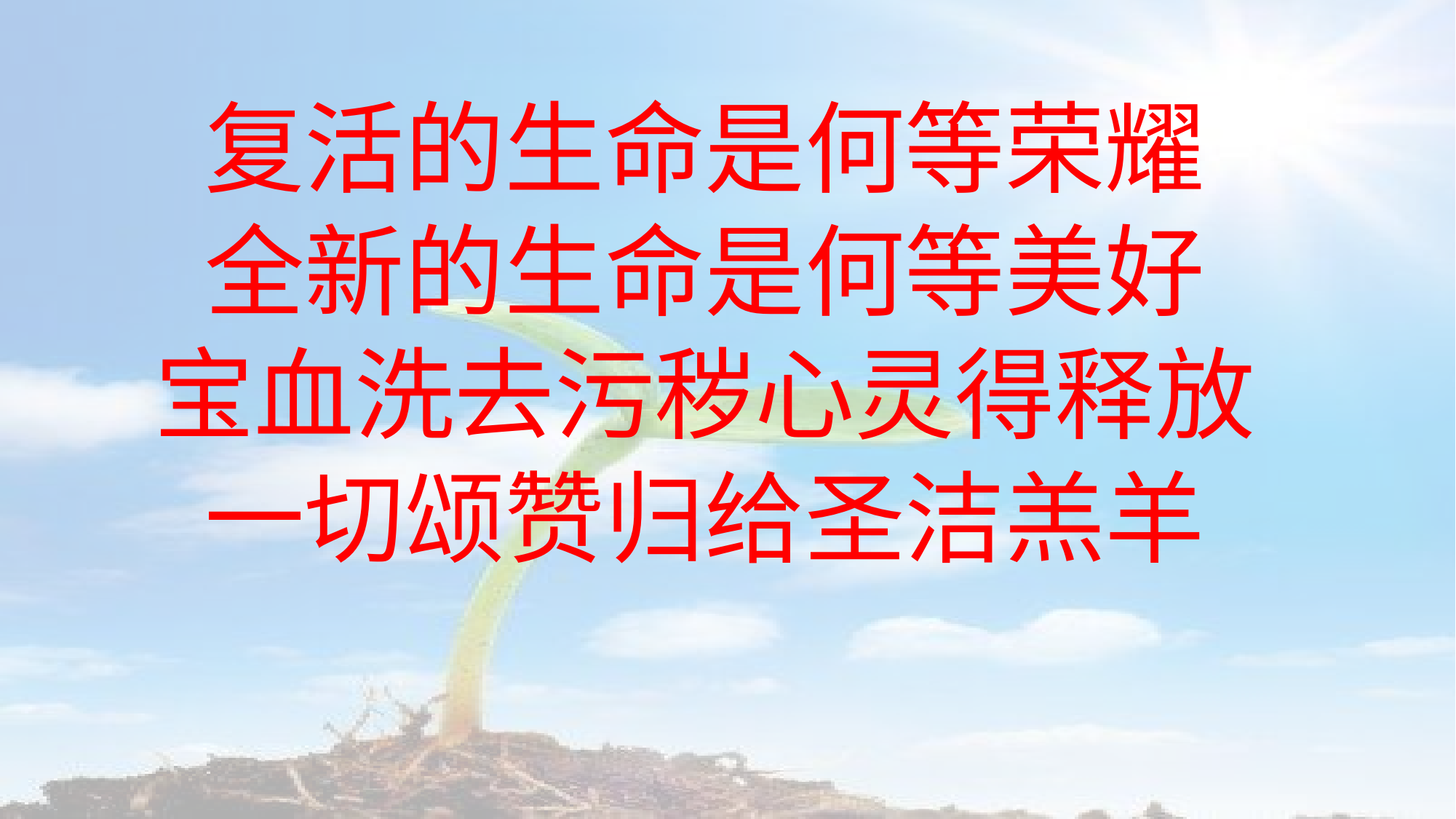

复活的生命是何等荣耀
全新的生命是何等美好
宝血洗去污秽心灵得释放
一切颂赞归给圣洁羔羊